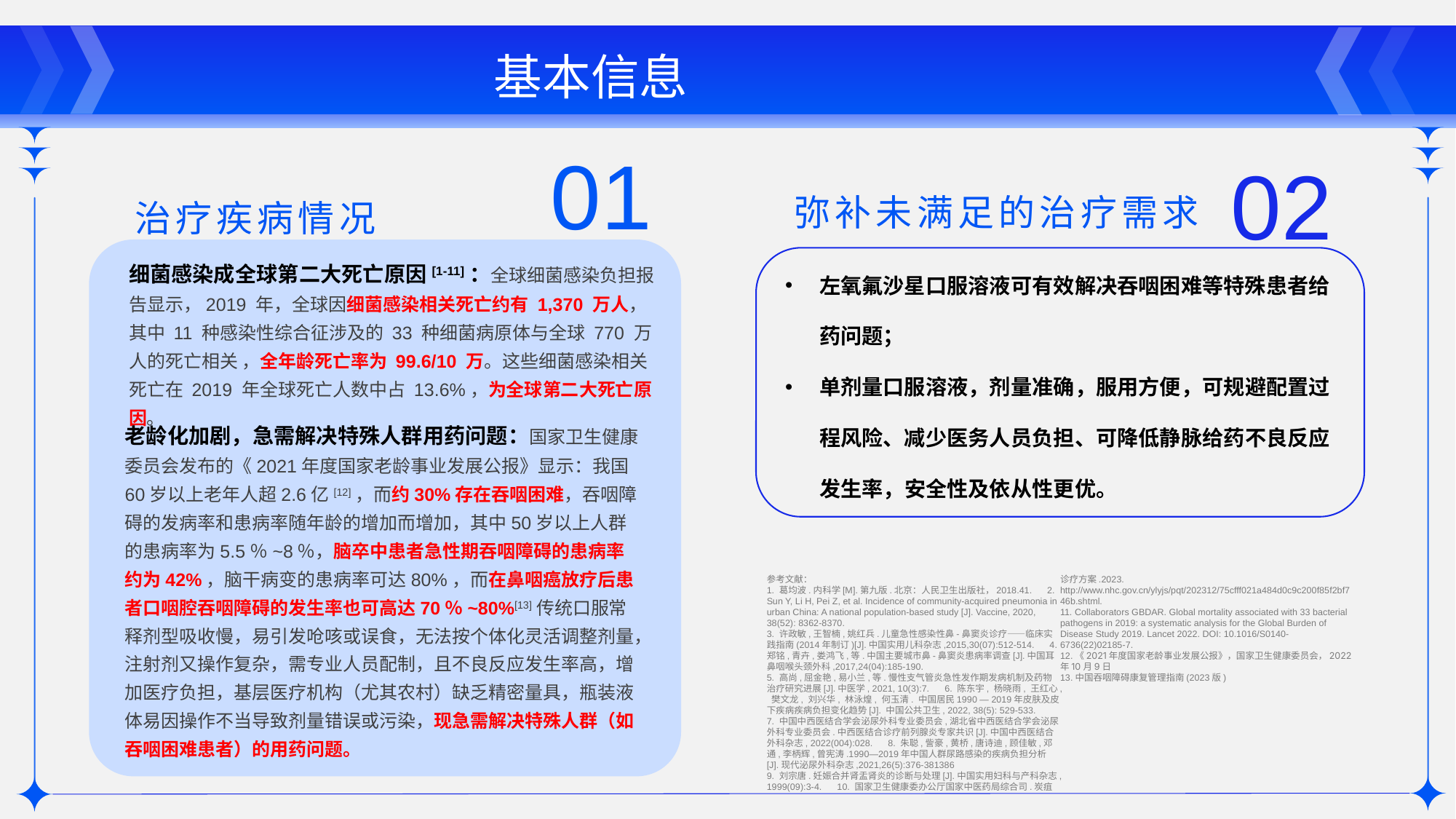

基本信息
01
02
弥补未满足的治疗需求
左氧氟沙星口服溶液可有效解决吞咽困难等特殊患者给药问题；
单剂量口服溶液，剂量准确，服用方便，可规避配置过程风险、减少医务人员负担、可降低静脉给药不良反应发生率，安全性及依从性更优。

治疗疾病情况
细菌感染成全球第二大死亡原因[1-11]：全球细菌感染负担报告显示，2019 年，全球因细菌感染相关死亡约有 1,370 万人，其中 11 种感染性综合征涉及的 33 种细菌病原体与全球 770 万人的死亡相关 ，全年龄死亡率为 99.6/10 万。这些细菌感染相关死亡在 2019 年全球死亡人数中占 13.6%，为全球第二大死亡原因。

老龄化加剧，急需解决特殊人群用药问题：国家卫生健康委员会发布的《2021年度国家老龄事业发展公报》显示：我国60岁以上老年人超2.6亿[12]，而约30%存在吞咽困难，吞咽障碍的发病率和患病率随年龄的增加而增加，其中50岁以上人群的患病率为5.5％~8％，脑卒中患者急性期吞咽障碍的患病率约为42%，脑干病变的患病率可达80%，而在鼻咽癌放疗后患者口咽腔吞咽障碍的发生率也可高达70％~80%[13]传统口服常释剂型吸收慢，易引发呛咳或误食，无法按个体化灵活调整剂量，注射剂又操作复杂，需专业人员配制，且不良反应发生率高，增加医疗负担，基层医疗机构（尤其农村）缺乏精密量具，瓶装液体易因操作不当导致剂量错误或污染，现急需解决特殊人群（如吞咽困难患者）的用药问题。

参考文献：
1. 葛均波.内科学[M].第九版.北京：人民卫生出版社，2018.41.      2. Sun Y, Li H, Pei Z, et al. Incidence of community‑acquired pneumonia in urban China: A national population‑based study [J]. Vaccine, 2020, 38(52): 8362‑8370.
3. 许政敏,王智楠,姚红兵.儿童急性感染性鼻-鼻窦炎诊疗——临床实践指南(2014年制订)[J].中国实用儿科杂志,2015,30(07):512-514.      4. 郑铭,青卉,娄鸿飞,等.中国主要城市鼻-鼻窦炎患病率调查[J].中国耳鼻咽喉头颈外科,2017,24(04):185-190.
5. 高尚,屈金艳,易小兰,等.慢性支气管炎急性发作期发病机制及药物治疗研究进展[J].中医学, 2021, 10(3):7.      6. 陈东宇, 杨晓雨, 王红心, 樊文龙, 刘兴华, 林泳煌, 何玉清. 中国居民1990 — 2019年皮肤及皮下疾病疾病负担变化趋势[J]. 中国公共卫生, 2022, 38(5): 529-533.
7. 中国中西医结合学会泌尿外科专业委员会,湖北省中西医结合学会泌尿外科专业委员会.中西医结合诊疗前列腺炎专家共识[J].中国中西医结合外科杂志, 2022(004):028.      8. 朱聪,訾豪,黄桥,唐诗迪,顾佳敏,邓通,李柄辉,曾宪涛.1990—2019年中国人群尿路感染的疾病负担分析[J].现代泌尿外科杂志,2021,26(5):376-381386
9. 刘宗唐.妊娠合并肾盂肾炎的诊断与处理[J].中国实用妇科与产科杂志,1999(09):3-4.      10. 国家卫生健康委办公厅国家中医药局综合司.炭疽诊疗方案.2023. http://www.nhc.gov.cn/ylyjs/pqt/202312/75cfff021a484d0c9c200f85f2bf746b.shtml.
11. Collaborators GBDAR. Global mortality associated with 33 bacterial pathogens in 2019: a systematic analysis for the Global Burden of Disease Study 2019. Lancet 2022. DOI: 10.1016/S0140-6736(22)02185-7.
12.《2021年度国家老龄事业发展公报》，国家卫生健康委员会，2022年10月9日
13.中国吞咽障碍康复管理指南(2023版)